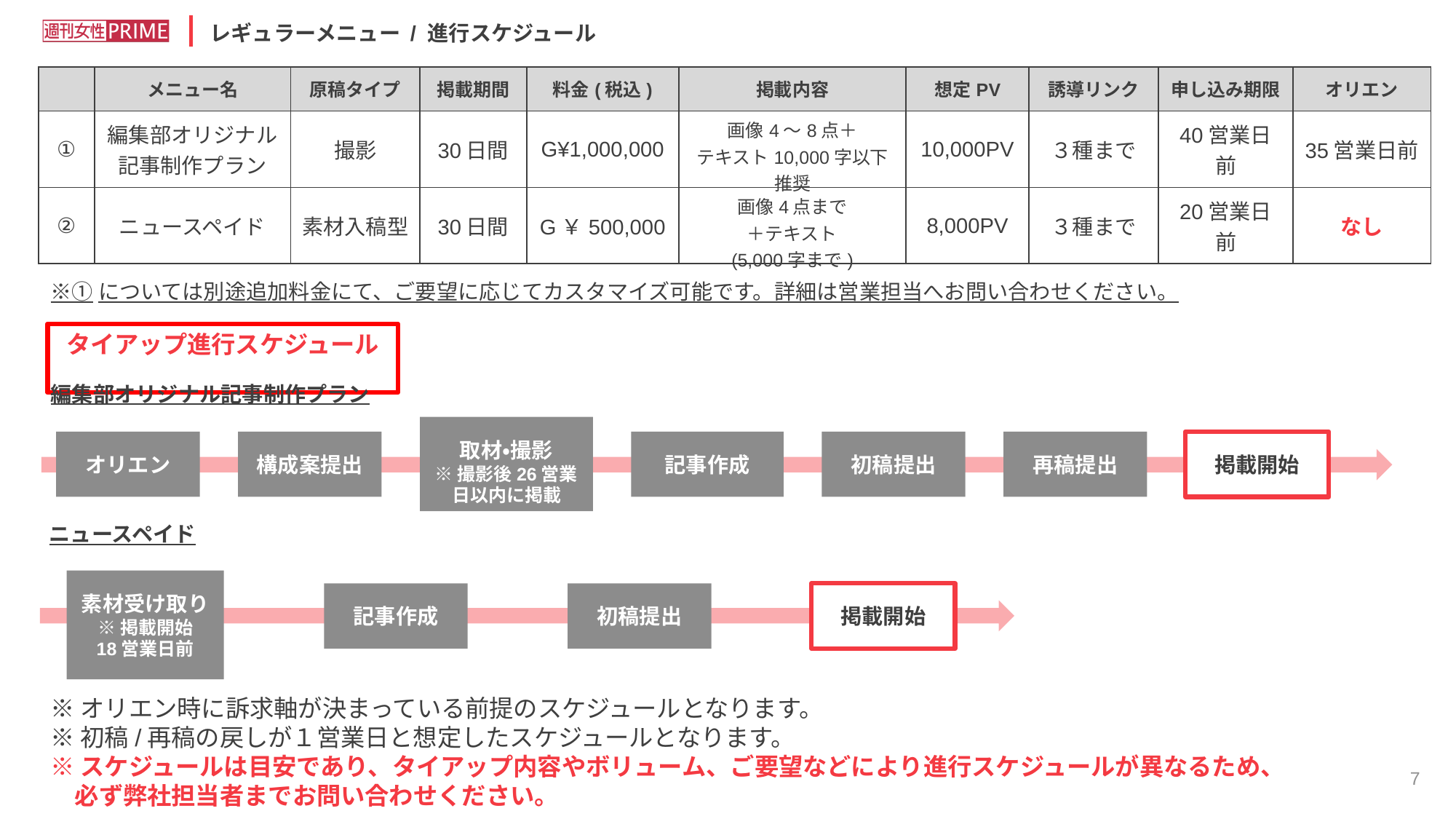

レギュラーメニュー / 進行スケジュール
|  | メニュー名 | 原稿タイプ | 掲載期間 | 料金(税込) | 掲載内容 | 想定PV | 誘導リンク | 申し込み期限 | オリエン |
| --- | --- | --- | --- | --- | --- | --- | --- | --- | --- |
| ① | 編集部オリジナル 記事制作プラン | 撮影 | 30日間 | G¥1,000,000 | 画像4～8点＋ テキスト10,000字以下 推奨 | 10,000PV | ３種まで | 40営業日前 | 35営業日前 |
| ② | ニュースペイド | 素材入稿型 | 30日間 | G￥500,000 | 画像4点まで ＋テキスト (5,000字まで) | 8,000PV | ３種まで | 20営業日前 | なし |
※①については別途追加料金にて、ご要望に応じてカスタマイズ可能です。詳細は営業担当へお問い合わせください。
タイアップ進行スケジュール
編集部オリジナル記事制作プラン

取材・撮影
※撮影後26営業日以内に掲載

オリエン

構成案提出

記事作成

初稿提出

再稿提出

掲載開始

ニュースペイド

素材受け取り
※掲載開始
18営業日前

記事作成

初稿提出

掲載開始

※オリエン時に訴求軸が決まっている前提のスケジュールとなります。
※初稿/再稿の戻しが１営業日と想定したスケジュールとなります。
※スケジュールは目安であり、タイアップ内容やボリューム、ご要望などにより進行スケジュールが異なるため、
　必ず弊社担当者までお問い合わせください。
7